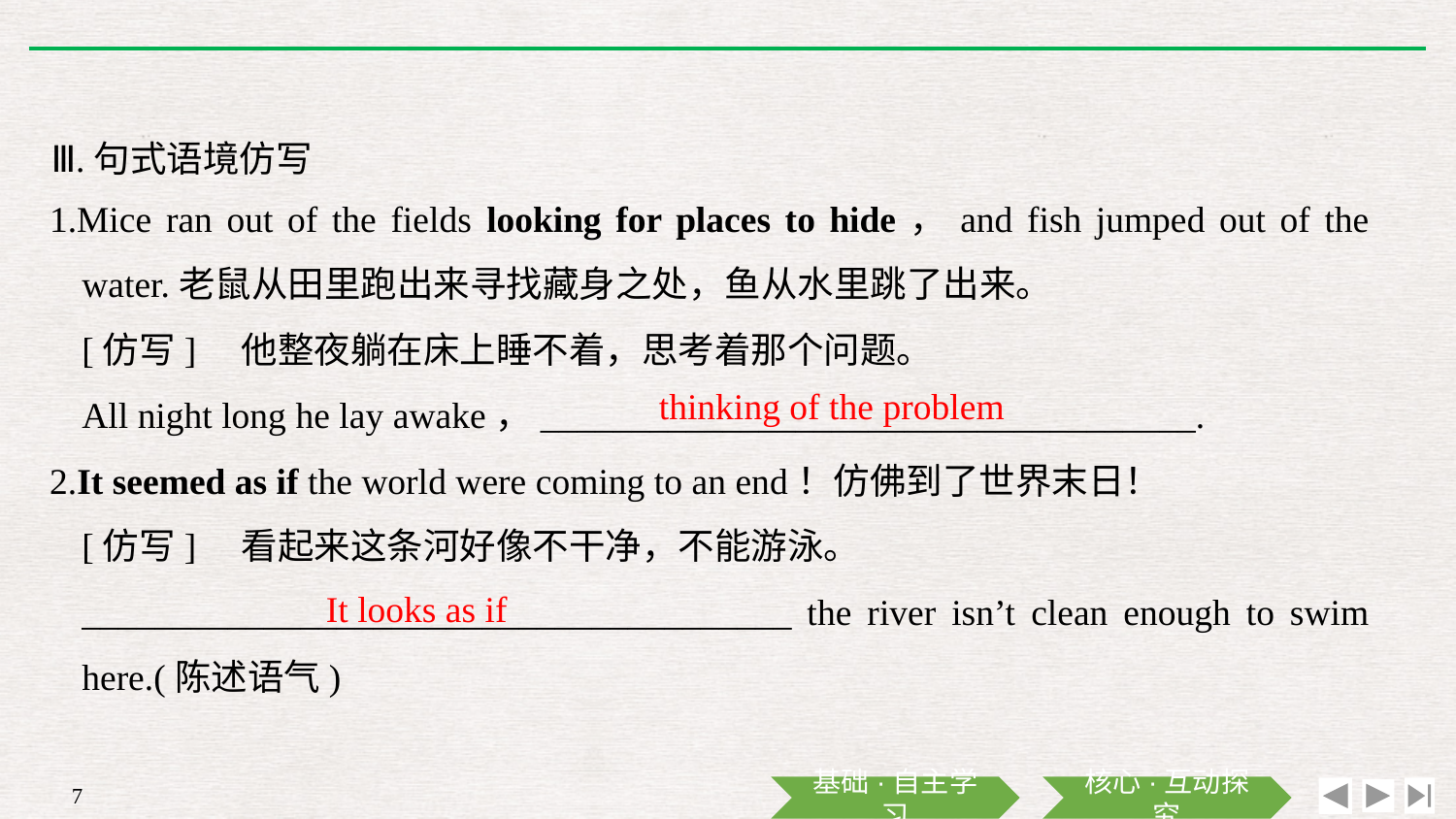

Ⅲ.句式语境仿写
1.Mice ran out of the fields looking for places to hide，and fish jumped out of the water.老鼠从田里跑出来寻找藏身之处，鱼从水里跳了出来。
	[仿写]　他整夜躺在床上睡不着，思考着那个问题。
	All night long he lay awake，____________________________________.
2.It seemed as if the world were coming to an end！仿佛到了世界末日！
	[仿写]　看起来这条河好像不干净，不能游泳。
	_______________________________________ the river isn’t clean enough to swim here.(陈述语气)
thinking of the problem
It looks as if